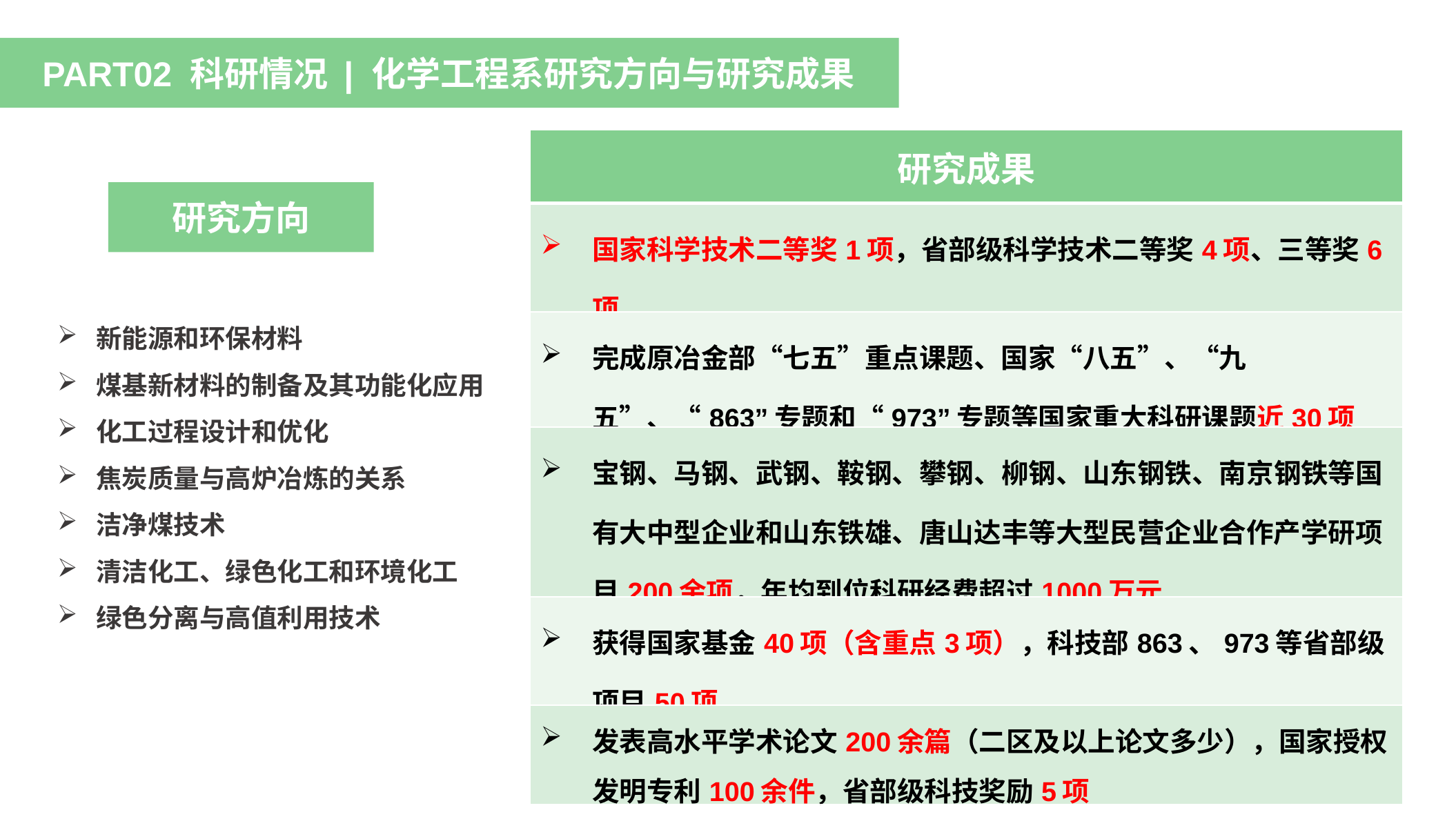

PART02 科研情况 | 化学工程系研究方向与研究成果
| 研究成果 |
| --- |
| 国家科学技术二等奖1项，省部级科学技术二等奖4项、三等奖6项 |
| 完成原冶金部“七五”重点课题、国家“八五”、“九五”、“863”专题和“973”专题等国家重大科研课题近30项 |
| 宝钢、马钢、武钢、鞍钢、攀钢、柳钢、山东钢铁、南京钢铁等国有大中型企业和山东铁雄、唐山达丰等大型民营企业合作产学研项目200余项，年均到位科研经费超过1000万元 |
| 获得国家基金40项（含重点3项），科技部863、973等省部级项目50项 |
| 发表高水平学术论文200余篇（二区及以上论文多少），国家授权发明专利100余件，省部级科技奖励5项 |
研究方向
新能源和环保材料
煤基新材料的制备及其功能化应用
化工过程设计和优化
焦炭质量与高炉冶炼的关系
洁净煤技术
清洁化工、绿色化工和环境化工
绿色分离与高值利用技术